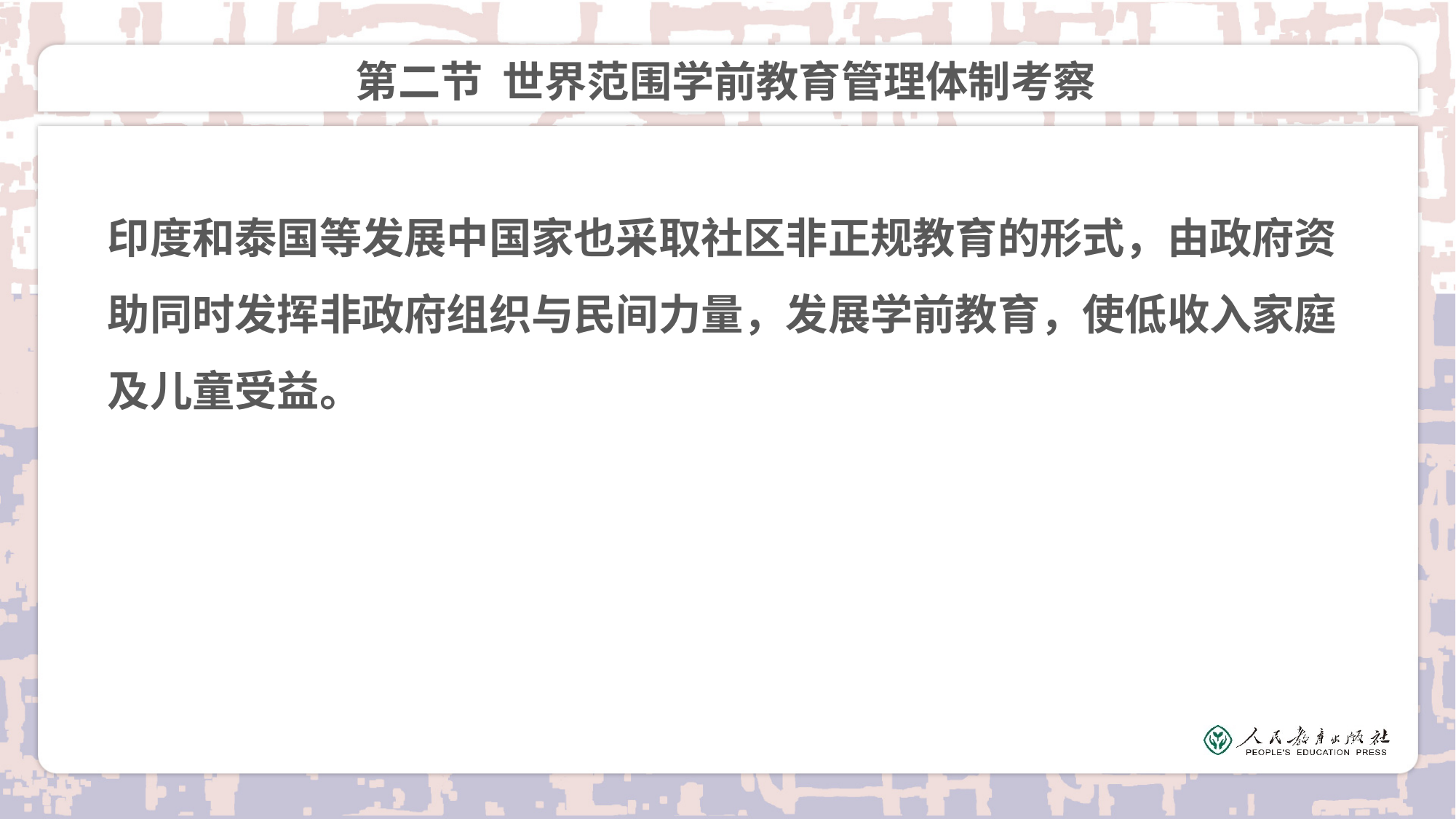

# 第二节  世界范围学前教育管理体制考察
印度和泰国等发展中国家也采取社区非正规教育的形式，由政府资助同时发挥非政府组织与民间力量，发展学前教育，使低收入家庭及儿童受益。